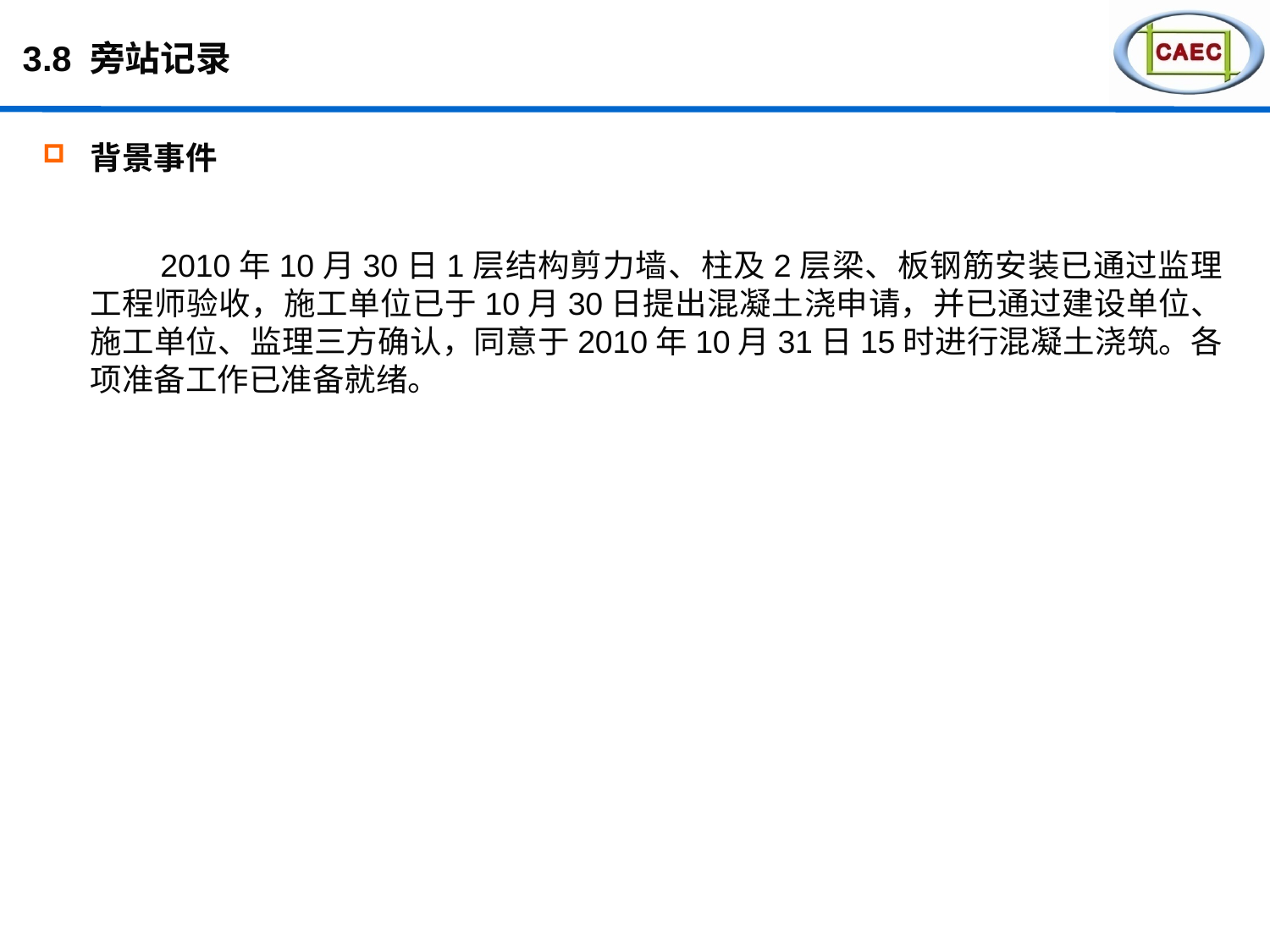

# 3.8 旁站记录
背景事件

2010年10月30日1层结构剪力墙、柱及2层梁、板钢筋安装已通过监理工程师验收，施工单位已于10月30日提出混凝土浇申请，并已通过建设单位、施工单位、监理三方确认，同意于2010年10月31日15时进行混凝土浇筑。各项准备工作已准备就绪。